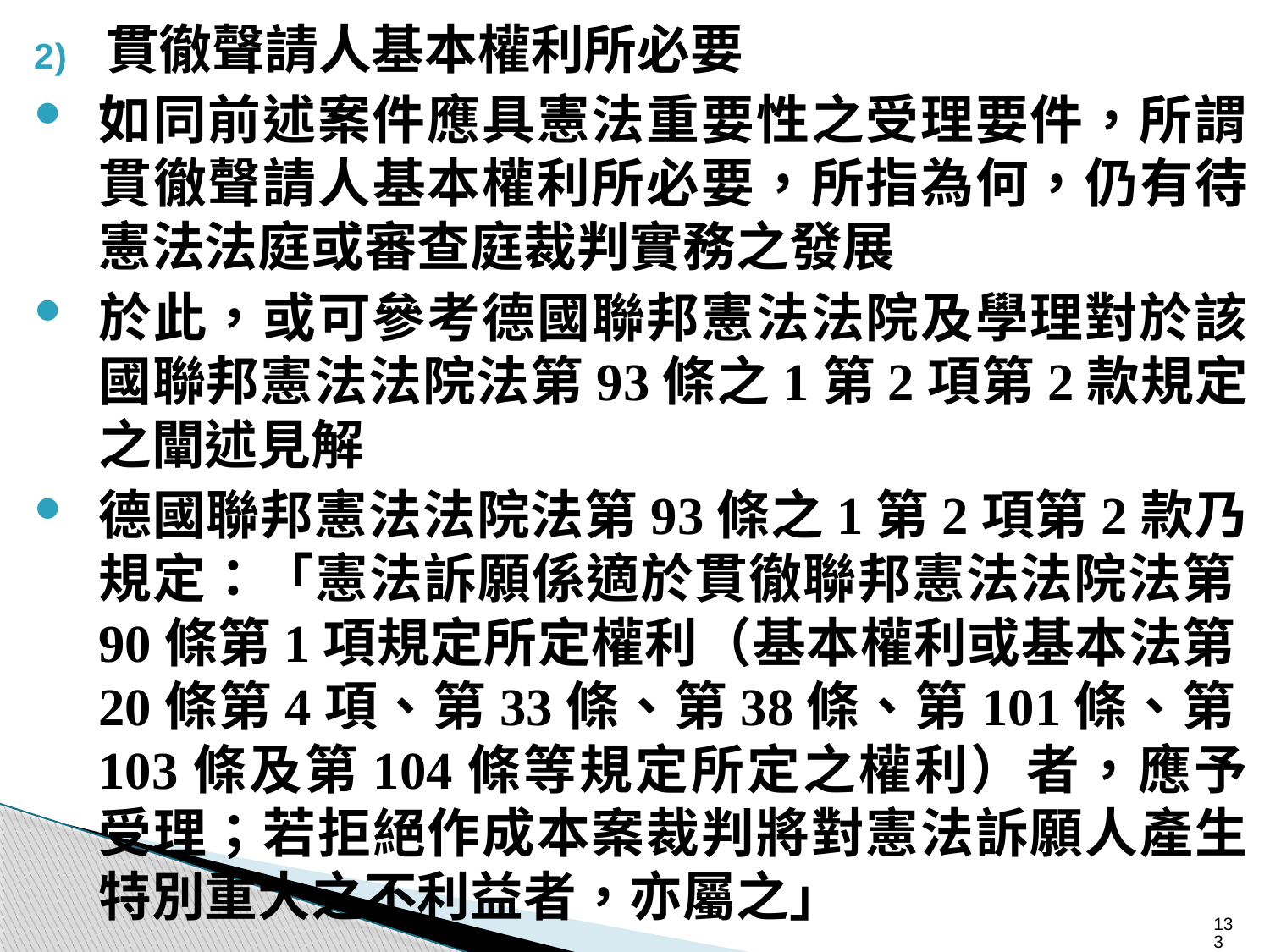

貫徹聲請人基本權利所必要
如同前述案件應具憲法重要性之受理要件，所謂貫徹聲請人基本權利所必要，所指為何，仍有待憲法法庭或審查庭裁判實務之發展
於此，或可參考德國聯邦憲法法院及學理對於該國聯邦憲法法院法第93條之1第2項第2款規定之闡述見解
德國聯邦憲法法院法第93條之1第2項第2款乃規定：「憲法訴願係適於貫徹聯邦憲法法院法第90條第1項規定所定權利（基本權利或基本法第20條第4項、第33條、第38條、第101條、第103條及第104條等規定所定之權利）者，應予受理；若拒絕作成本案裁判將對憲法訴願人產生特別重大之不利益者，亦屬之」

133